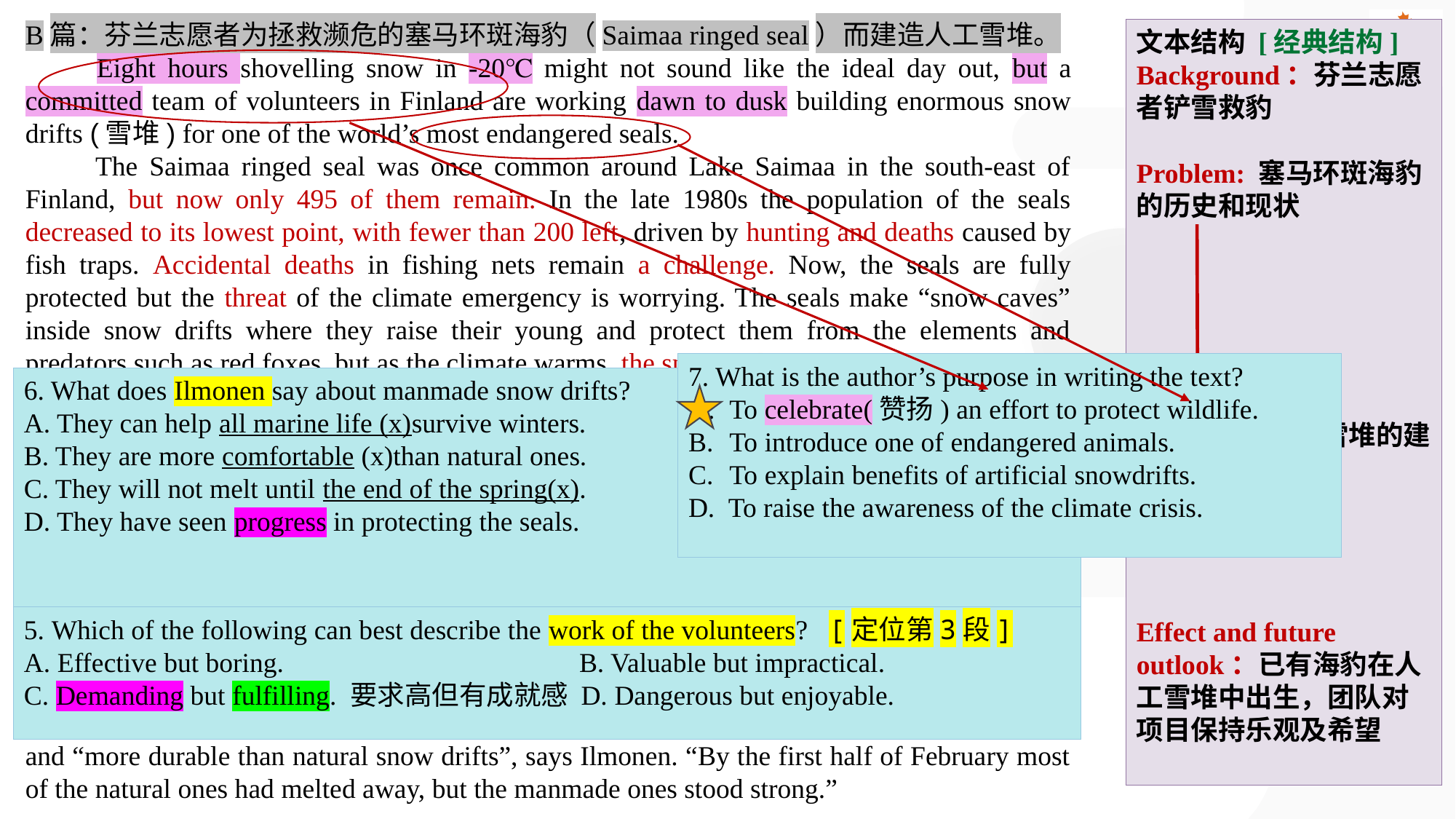

B篇：芬兰志愿者为拯救濒危的塞马环斑海豹（Saimaa ringed seal）而建造人工雪堆。
      Eight hours shovelling snow in -20℃ might not sound like the ideal day out, but a committed team of volunteers in Finland are working dawn to dusk building enormous snow drifts (雪堆) for one of the world’s most endangered seals.
      The Saimaa ringed seal was once common around Lake Saimaa in the south-east of Finland, but now only 495 of them remain. In the late 1980s the population of the seals decreased to its lowest point, with fewer than 200 left, driven by hunting and deaths caused by fish traps. Accidental deaths in fishing nets remain a challenge. Now, the seals are fully protected but the threat of the climate emergency is worrying. The seals make “snow caves” inside snow drifts where they raise their young and protect them from the elements and predators such as red foxes, but as the climate warms, the snow is disappearing.
      To save these rare seals, 300 volunteers spend days shovelling snow into piles 7m long and 1.5m high around the edge of the frozen lake. “It’s kind of a snow cave,” says Vincent Biard, a PhD student and volunteer from the University of Eastern Finland. “The seals come from under and dig into the snow drifts to create a cave where they can give birth and raise their young.” They get around on foot or skis, dragging their equipment with them over a distance of 10km. Biard describes the day as “kind of fun”, and adds, “you actually have an impact, which is nice. If we don’t do it, then they would just go extinct quite quickly.”
      More than 300 pups have been born in artificial snowdrifts since they started making them in 2014. “We are on a rising growth curve, so things still look pretty nice,” says Jari Ilmonen, coordinator of Our Saimaa Seal Life, which is an EU-funded programme. “We are doing what we can, so we have to have hope and positive thoughts.” Human-made snow drifts are larger and “more durable than natural snow drifts”, says Ilmonen. “By the first half of February most of the natural ones had melted away, but the manmade ones stood strong.”
文本结构 [经典结构]
Background：芬兰志愿者铲雪救豹

Problem: 塞马环斑海豹的历史和现状

Solution：人工雪堆的建造过程

Effect and future outlook：已有海豹在人工雪堆中出生，团队对项目保持乐观及希望

7. What is the author’s purpose in writing the text?
To celebrate(赞扬) an effort to protect wildlife.
To introduce one of endangered animals.
To explain benefits of artificial snowdrifts.
D.  To raise the awareness of the climate crisis.

6. What does Ilmonen say about manmade snow drifts?     [定位第4段]
A. They can help all marine life (x)survive winters.
B. They are more comfortable (x)than natural ones.
C. They will not melt until the end of the spring(x).
D. They have seen progress in protecting the seals.
4. What does paragraph 2 mainly talk about?
A. The two functions of snow drifts.	             B. The threats to the Saimaa ringed seals.
C. The big concern about global warming.	    D. The full recovery of the seals’ population.
5. Which of the following can best describe the work of the volunteers?   [定位第3段]
A. Effective but boring.	                                 B. Valuable but impractical.
C. Demanding but fulfilling. 要求高但有成就感 D. Dangerous but enjoyable.